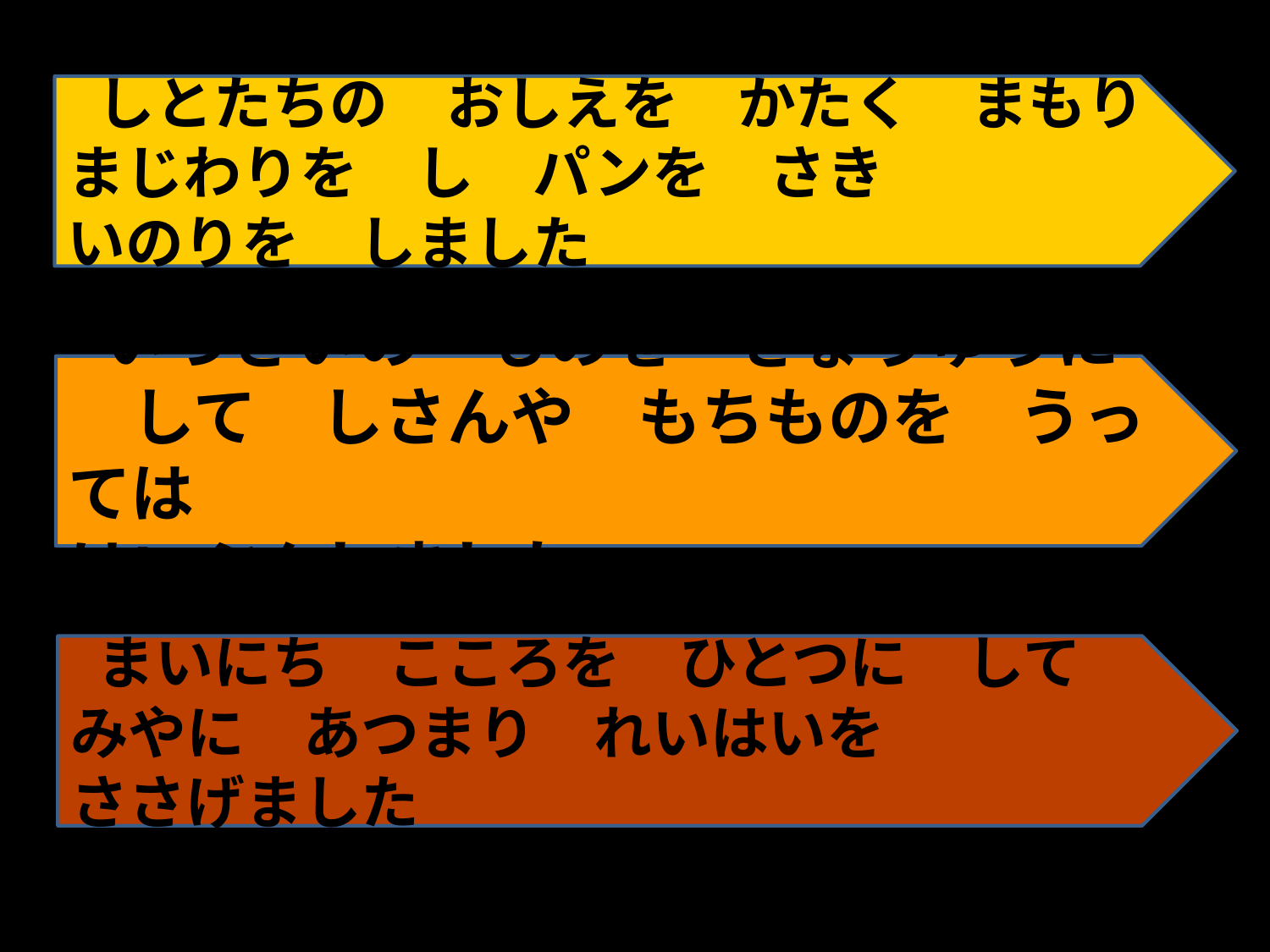

しとたちの　おしえを　かたく　まもり
まじわりを　し　パンを　さき
いのりを　しました
 いっさいの　ものを　きょうゆうに　して　しさんや　もちものを　うっては
はいぶんしました
 まいにち　こころを　ひとつに　して
みやに　あつまり　れいはいを
ささげました